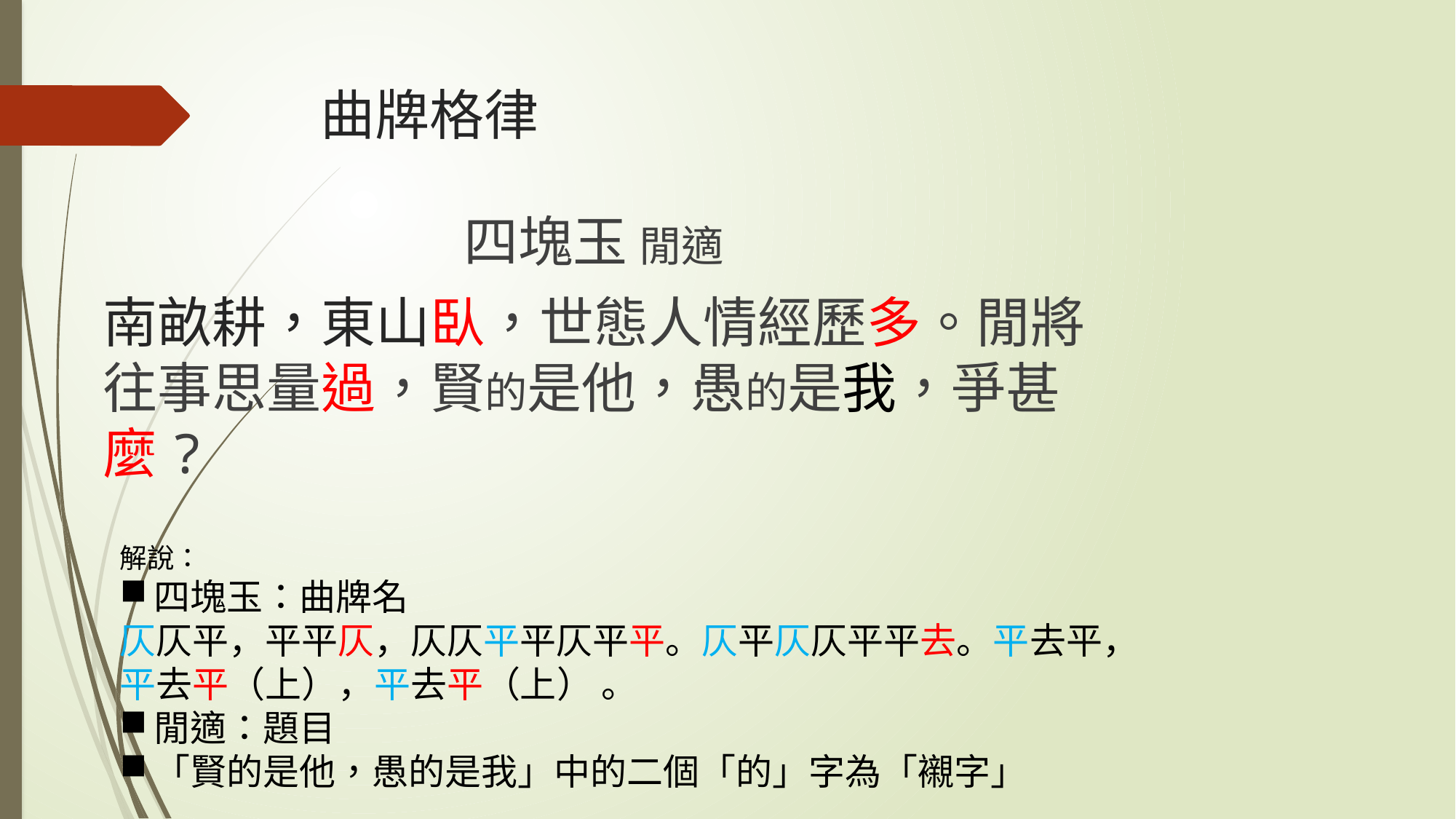

# 曲牌格律
四塊玉 閒適
南畝耕，東山臥，世態人情經歷多。閒將往事思量過，賢的是他，愚的是我，爭甚麼?
解說：
四塊玉：曲牌名
仄仄平，平平仄，仄仄平平仄平平。仄平仄仄平平去。平去平，平去平（上），平去平（上） 。
閒適：題目
「賢的是他，愚的是我」中的二個「的」字為「襯字」